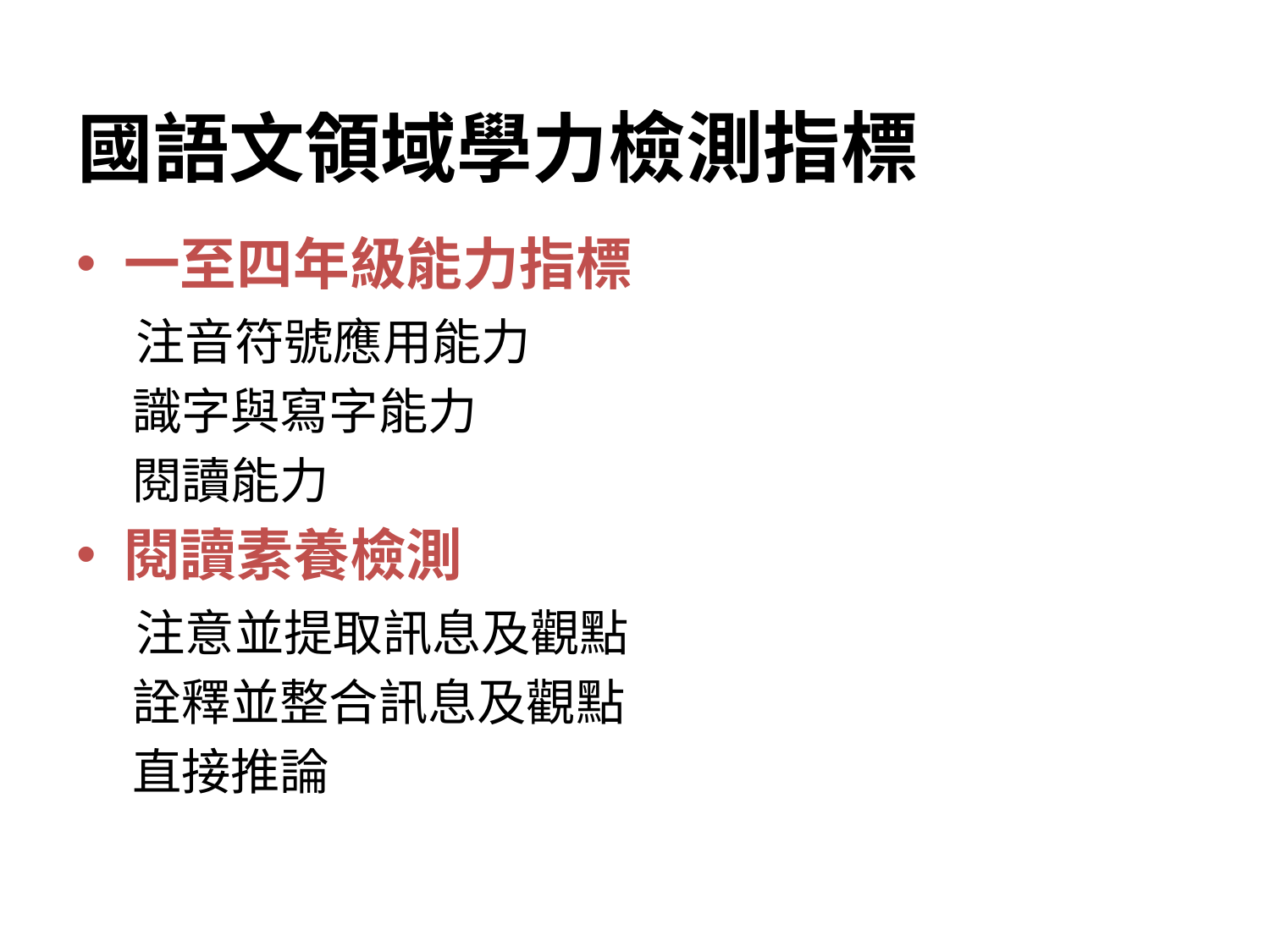

# 國語文領域學力檢測指標
一至四年級能力指標
    注音符號應用能力
    識字與寫字能力
    閱讀能力
閱讀素養檢測
    注意並提取訊息及觀點
    詮釋並整合訊息及觀點
    直接推論